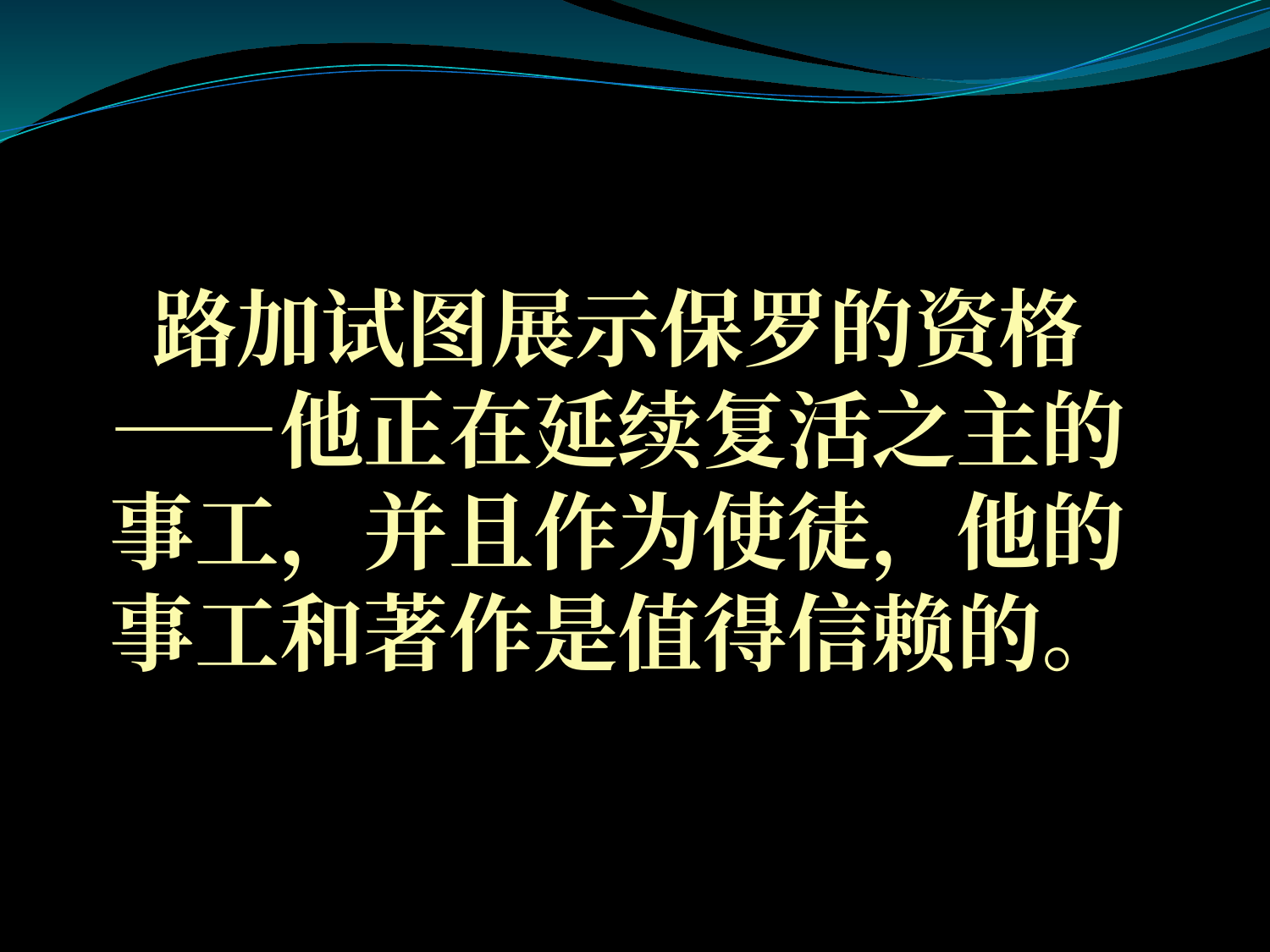

# 路加试图展示保罗的资格——他正在延续复活之主的事工，并且作为使徒，他的事工和著作是值得信赖的。